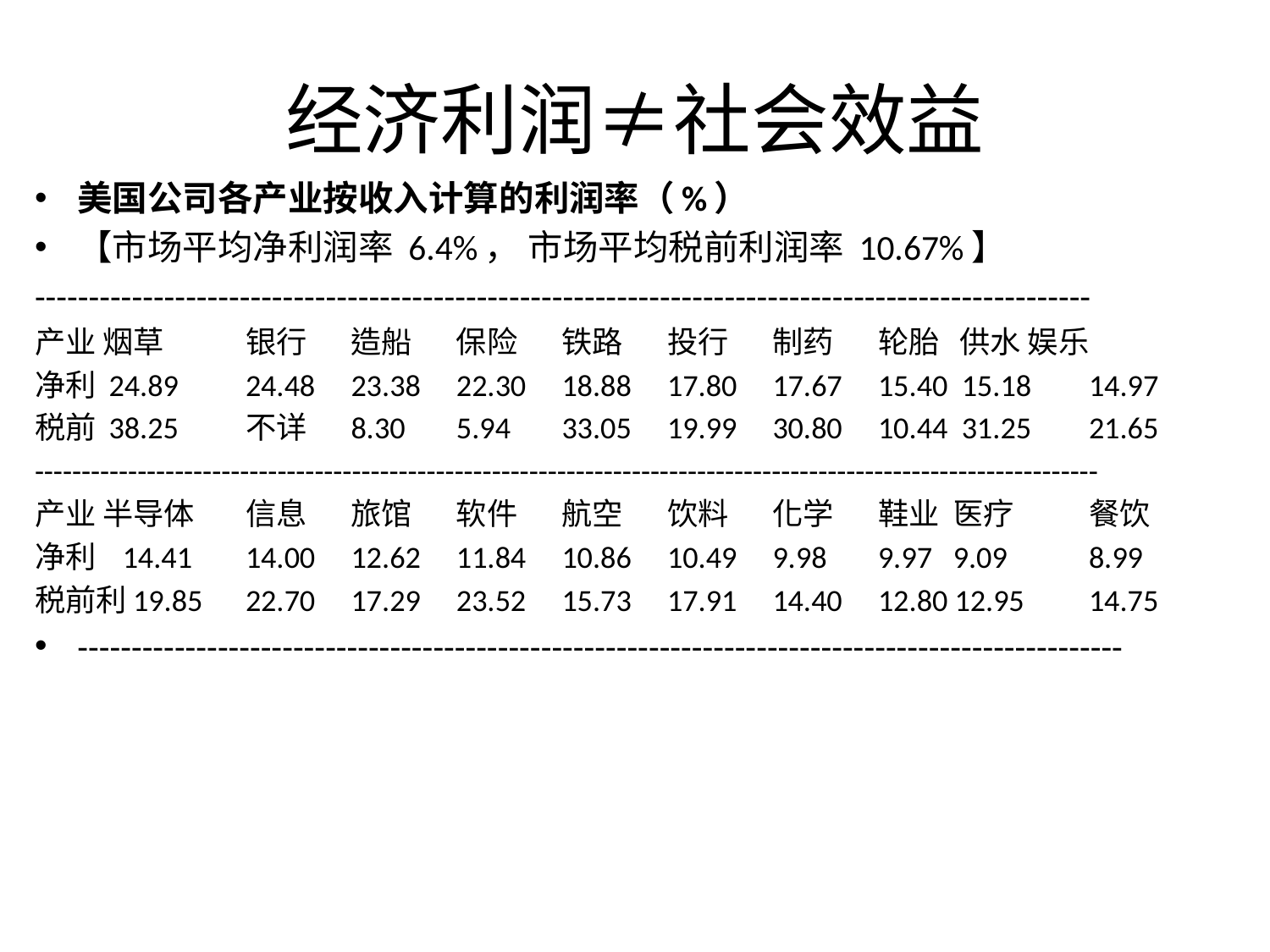

# 经济利润≠社会效益
美国公司各产业按收入计算的利润率（%）
【市场平均净利润率 6.4%， 市场平均税前利润率 10.67%】
--------------------------------------------------------------------------------------------------
产业 烟草	银行	造船	保险	铁路	投行	制药	轮胎   供水 娱乐
净利 24.89	24.48	23.38	22.30	18.88	17.80	17.67	15.40  15.18	14.97
税前 38.25	不详	8.30 	5.94 	33.05	19.99	30.80	10.44  31.25	21.65
------------------------------------------------------------------------------------------------------------------
产业 半导体	信息	旅馆	软件	航空	饮料	化学	鞋业  医疗	餐饮
净利   14.41	14.00	12.62	11.84	10.86	10.49	9.98 	9.97   9.09	8.99
税前利19.85	22.70	17.29	23.52	15.73	17.91	14.40	12.80 12.95	14.75
-------------------------------------------------------------------------------------------------